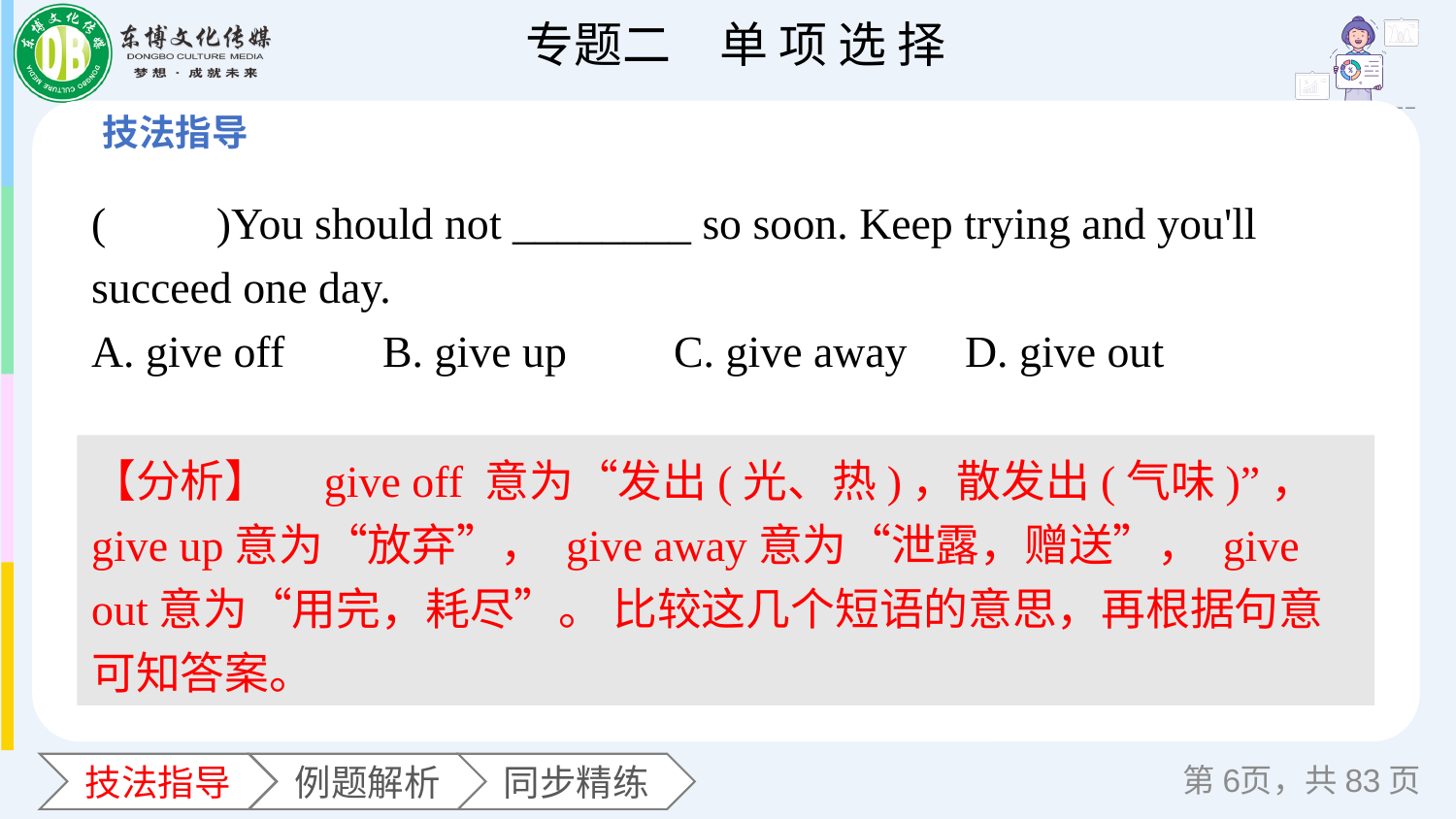

(　　)You should not ________ so soon. Keep trying and you'll succeed one day.
A. give off    	B. give up    	C. give away    	D. give out
【分析】　give off 意为“发出(光、热)，散发出(气味)”， give up意为“放弃”， give away意为“泄露，赠送”， give out意为“用完，耗尽”。 比较这几个短语的意思，再根据句意可知答案。
第6页，共83页